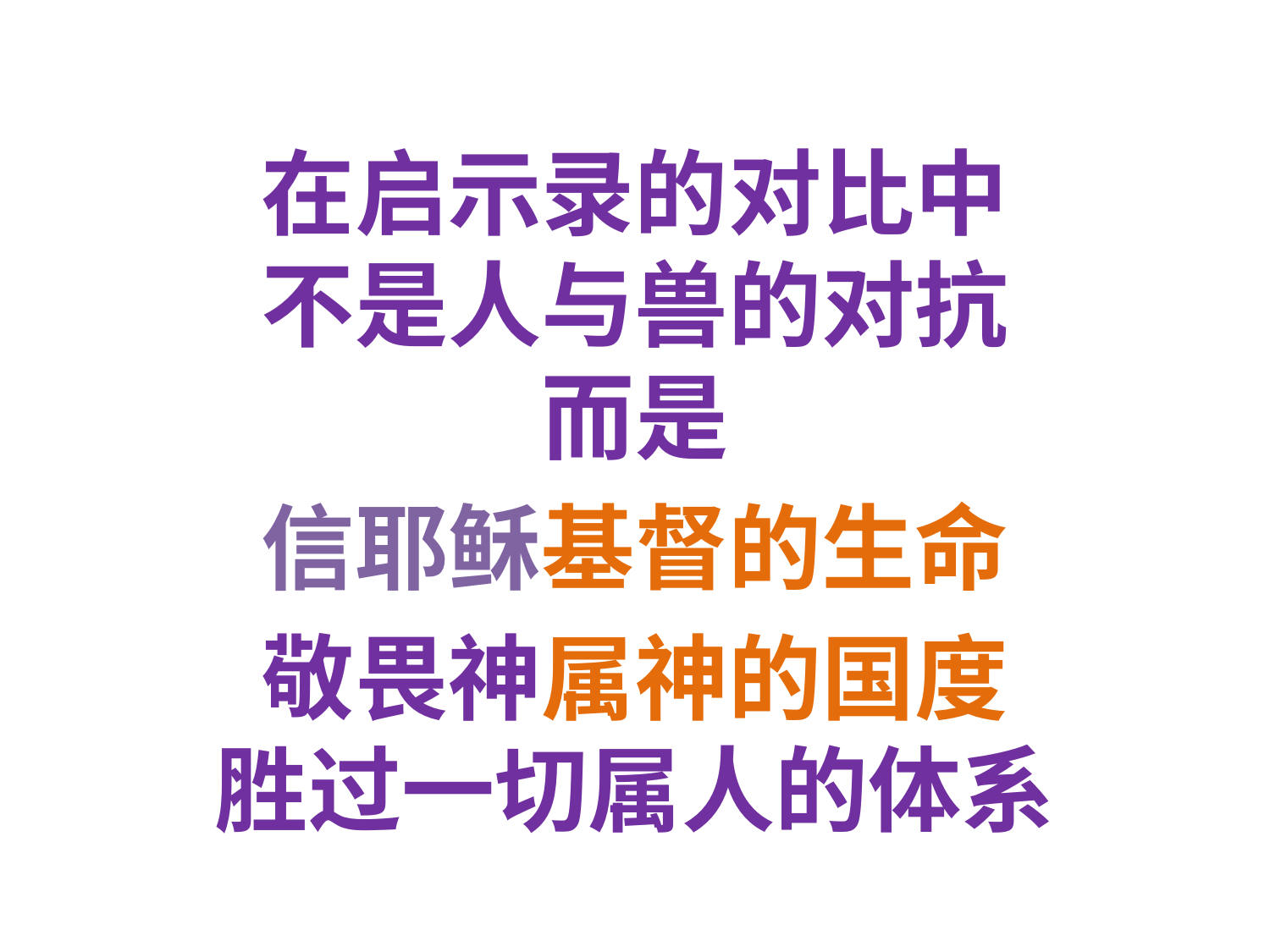

#
在启示录的对比中
不是人与兽的对抗
而是
信耶稣基督的生命
敬畏神属神的国度
胜过一切属人的体系